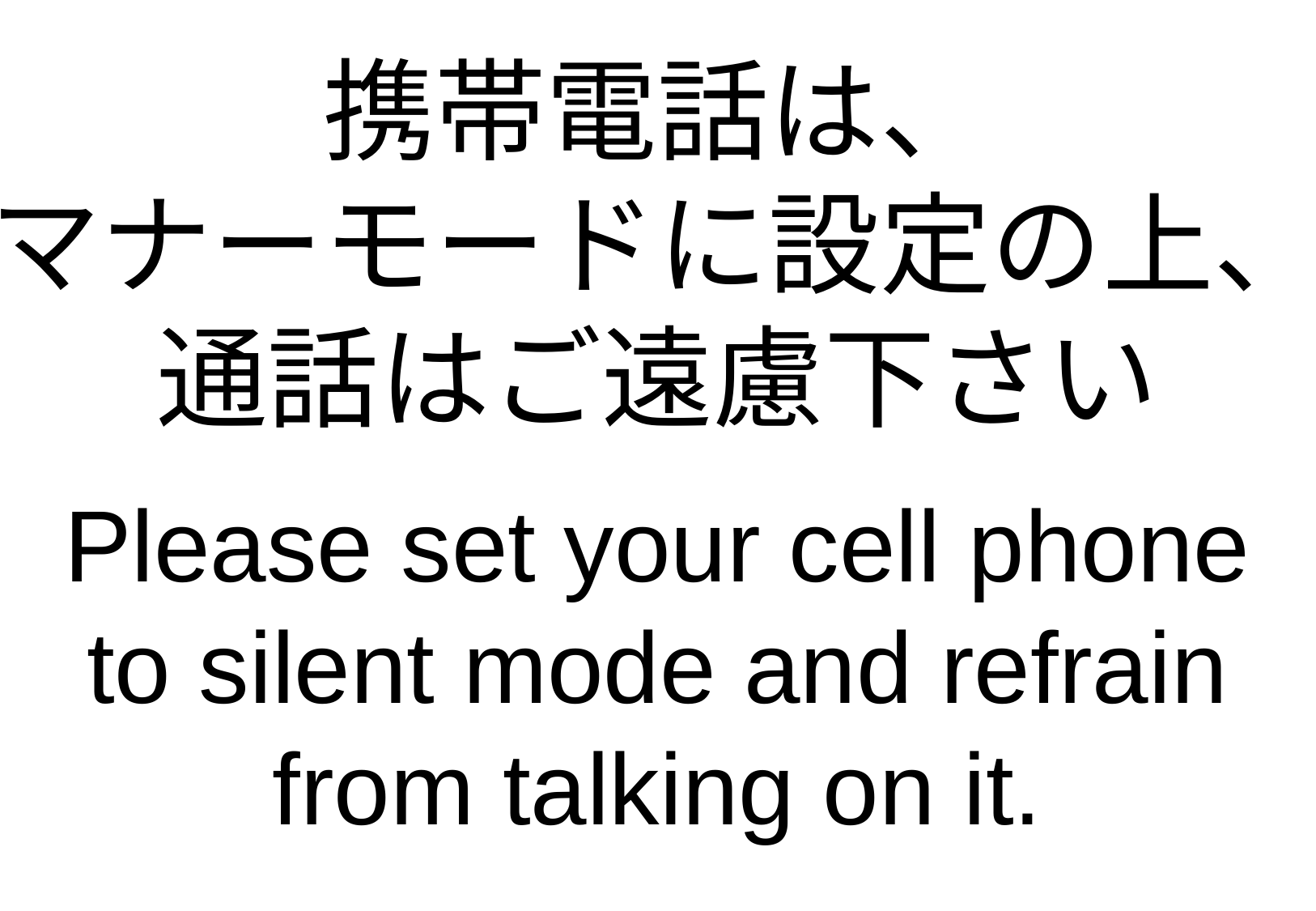

携帯電話は、
マナーモードに設定の上、
通話はご遠慮下さい
Please set your cell phone
to silent mode and refrain
from talking on it.